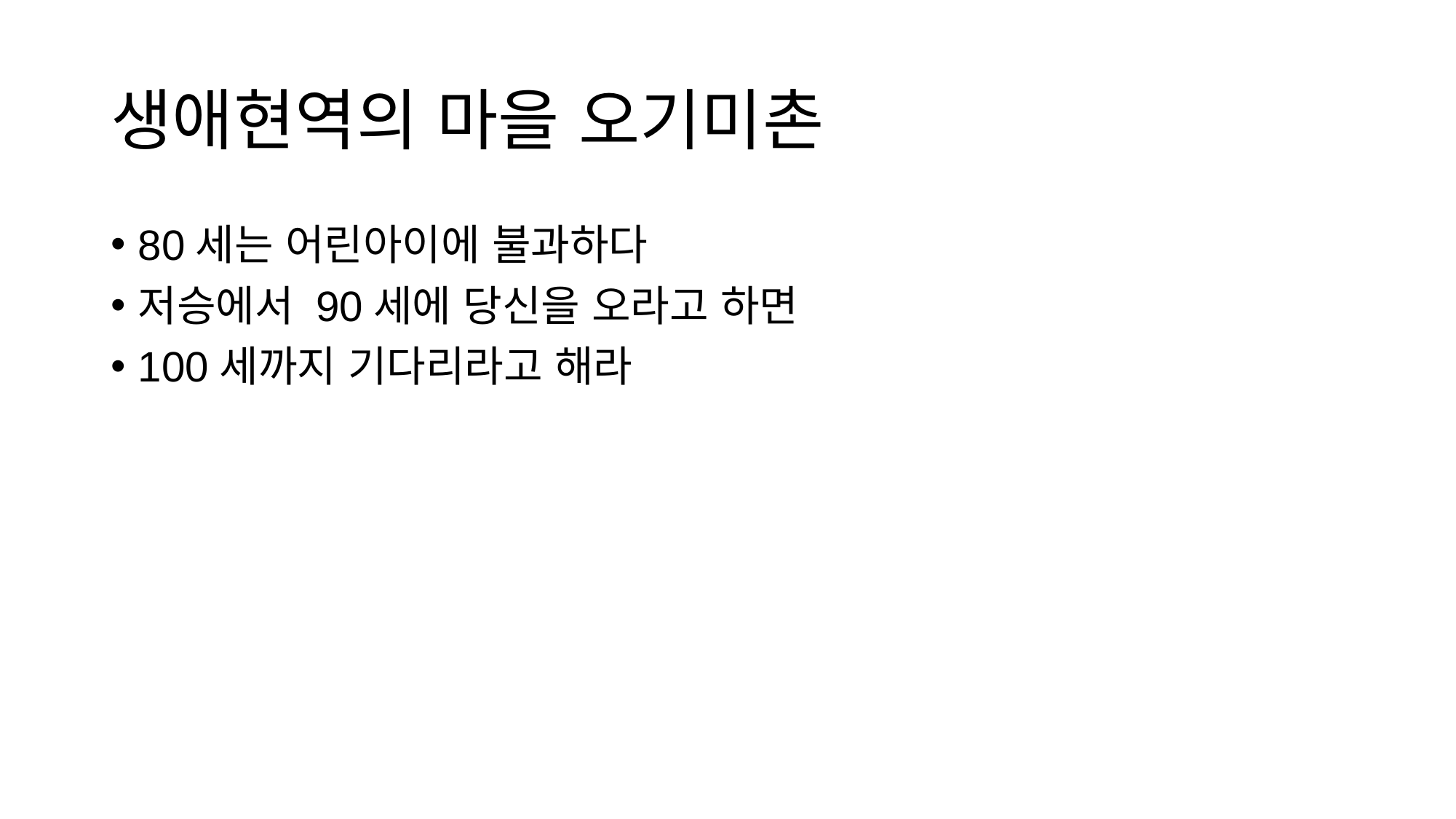

# 생애현역의 마을 오기미촌
80세는 어린아이에 불과하다
저승에서 90세에 당신을 오라고 하면
100세까지 기다리라고 해라